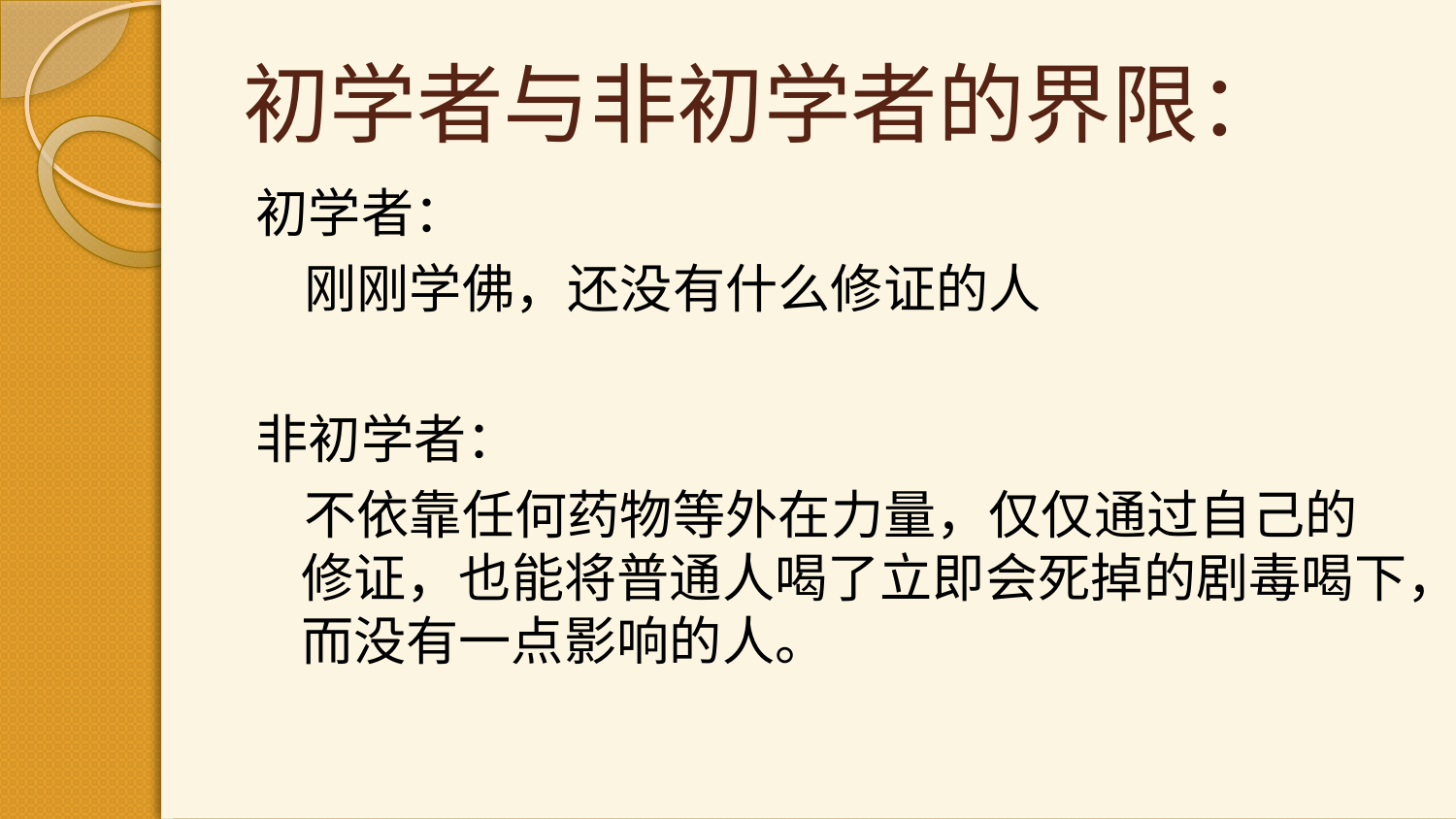

# 初学者与非初学者的界限：
初学者：
   刚刚学佛，还没有什么修证的人

非初学者：
   不依靠任何药物等外在力量，仅仅通过自己的修证，也能将普通人喝了立即会死掉的剧毒喝下，而没有一点影响的人。